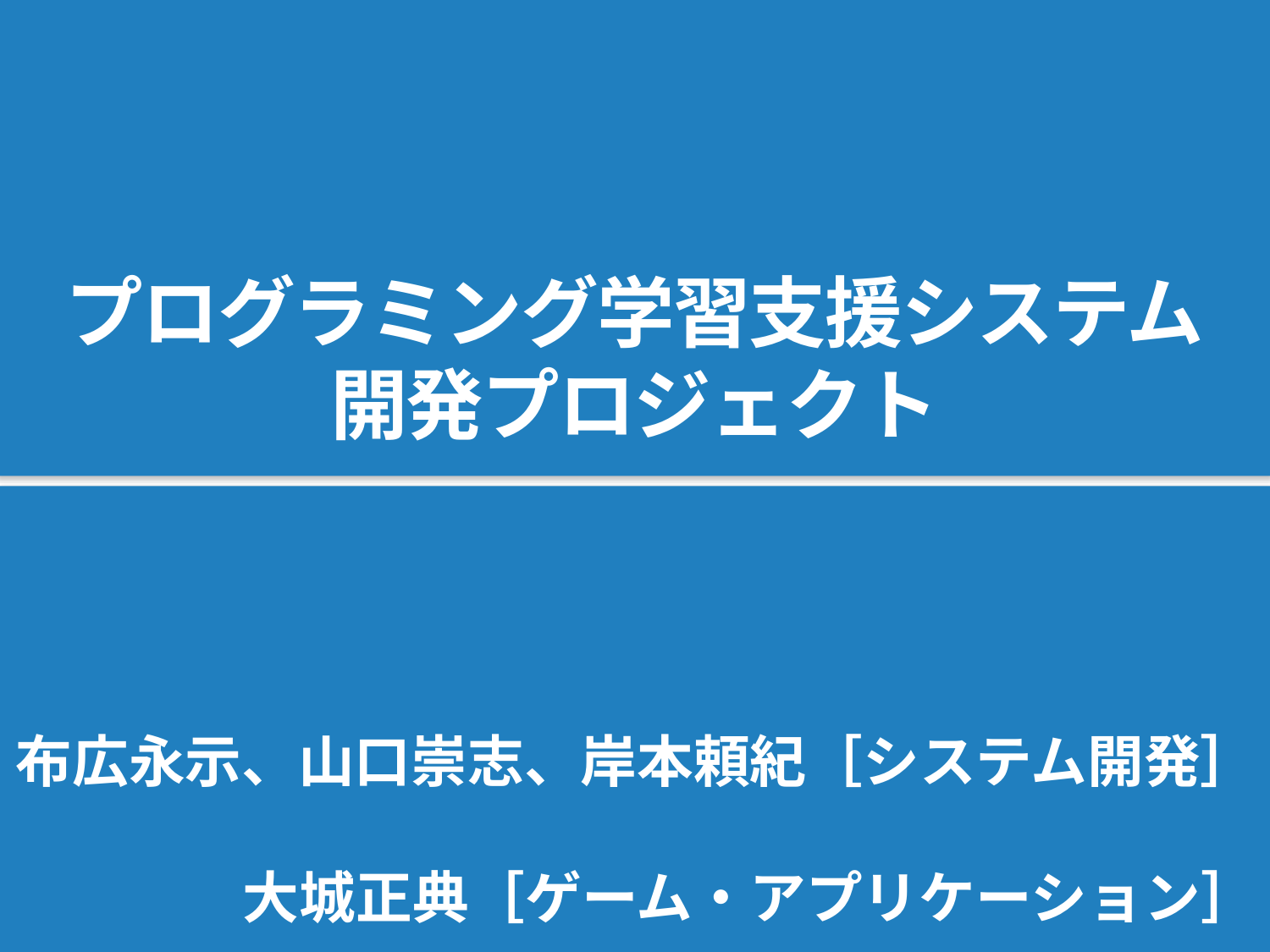

# プログラミング学習支援システム 開発プロジェクト
布広永示、山口崇志、岸本頼紀［システム開発］
大城正典［ゲーム・アプリケーション］